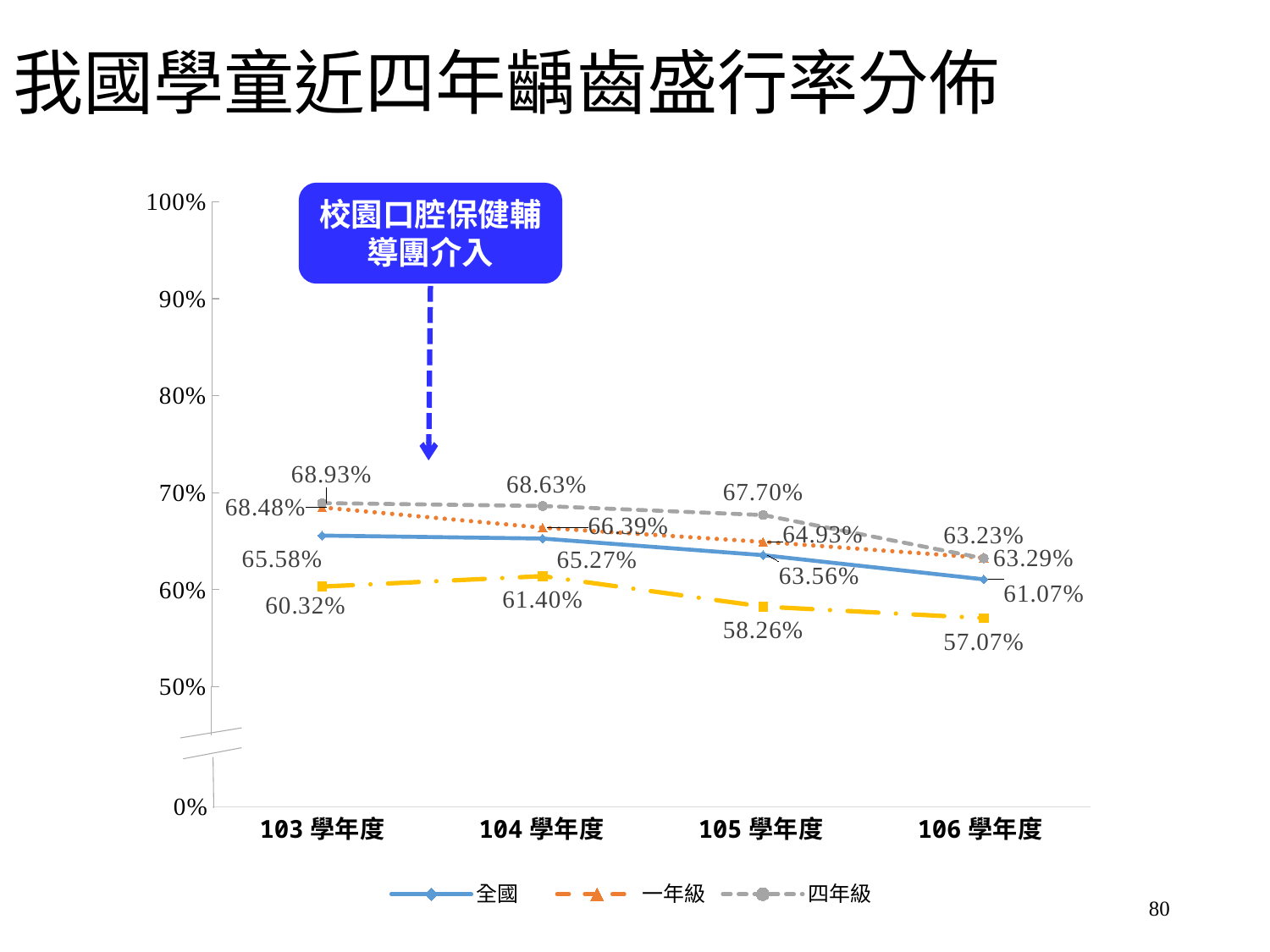

# 我國學童近四年齲齒盛行率分佈

### Chart

| Category | 全國 | 一年級 | 四年級 | 七年級 |
|---|---|---|---|---|
| 103學年度 | 0.6558 | 0.6848 | 0.6893 | 0.6032 |
| 104學年度 | 0.6527 | 0.6639 | 0.6863 | 0.614 |
| 105學年度 | 0.6356 | 0.6493 | 0.677 | 0.5826 |
| 106學年度 | 0.6107 | 0.6329 | 0.6323 | 0.5707 |

### Chart

| Category | 全國 | 一年級 | 四年級 | 七年級 |
|---|---|---|---|---|
| 103學年度 | 0.6558 | 0.6848 | 0.6893 | 0.6032 |
| 104學年度 | 0.6527 | 0.6639 | 0.6863 | 0.614 |
| 105學年度 | 0.6356 | 0.6493 | 0.677 | 0.5826 |
| 106學年度 | 0.6107 | 0.6329 | 0.6323 | 0.5707 |
校園口腔保健輔導團介入
80